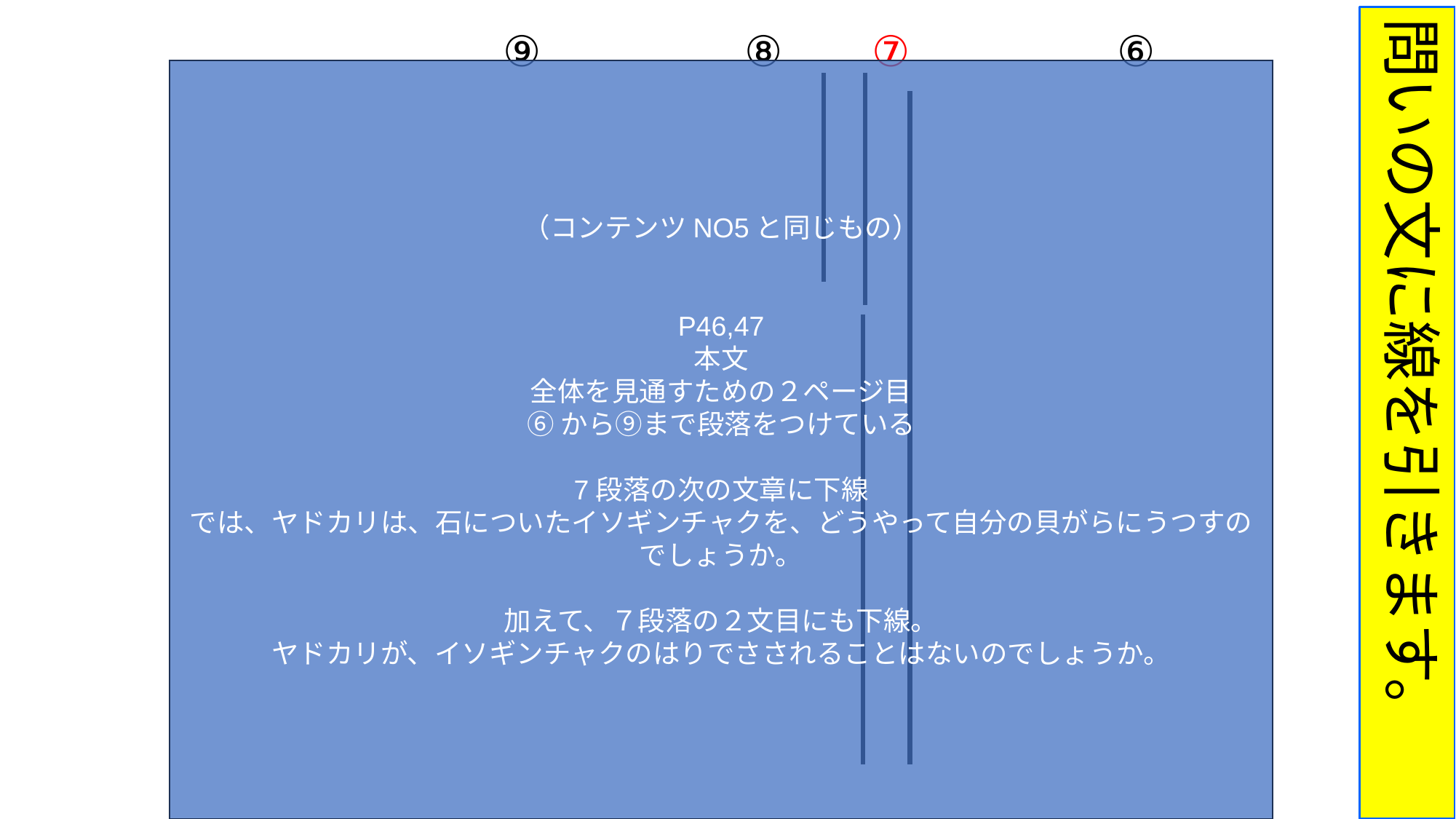

問いの文に線を引きます。
⑨
⑧
⑦
⑥
（コンテンツNO5と同じもの）

P46,47
本文
全体を見通すための２ページ目
⑥から⑨まで段落をつけている

7段落の次の文章に下線
では、ヤドカリは、石についたイソギンチャクを、どうやって自分の貝がらにうつすのでしょうか。

加えて、７段落の２文目にも下線。
ヤドカリが、イソギンチャクのはりでさされることはないのでしょうか。